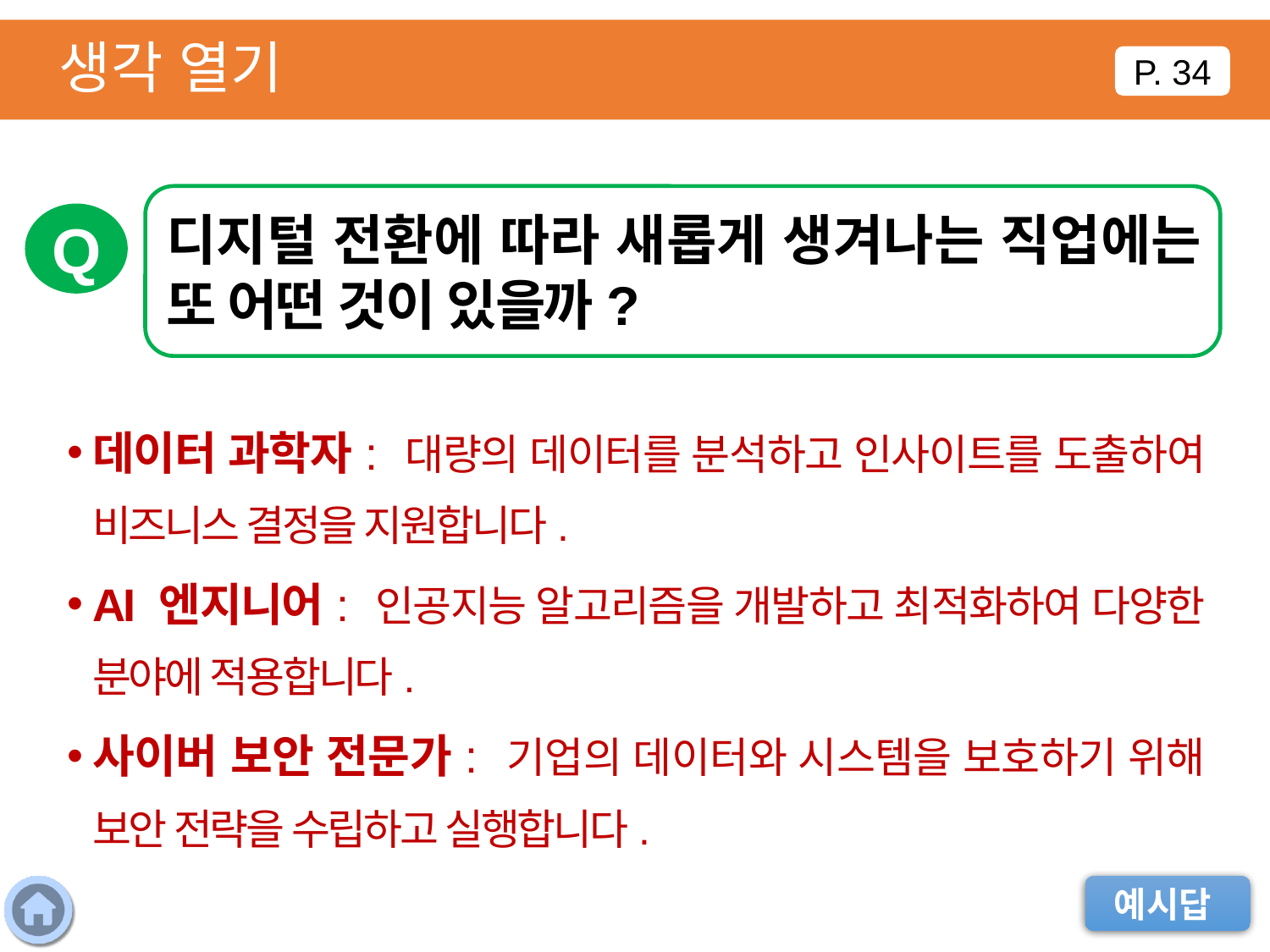

생각 열기
P. 34
디지털 전환에 따라 새롭게 생겨나는 직업에는 또 어떤 것이 있을까?
Q
데이터 과학자: 대량의 데이터를 분석하고 인사이트를 도출하여 비즈니스 결정을 지원합니다.
AI 엔지니어: 인공지능 알고리즘을 개발하고 최적화하여 다양한 분야에 적용합니다.
사이버 보안 전문가: 기업의 데이터와 시스템을 보호하기 위해 보안 전략을 수립하고 실행합니다.
예시답